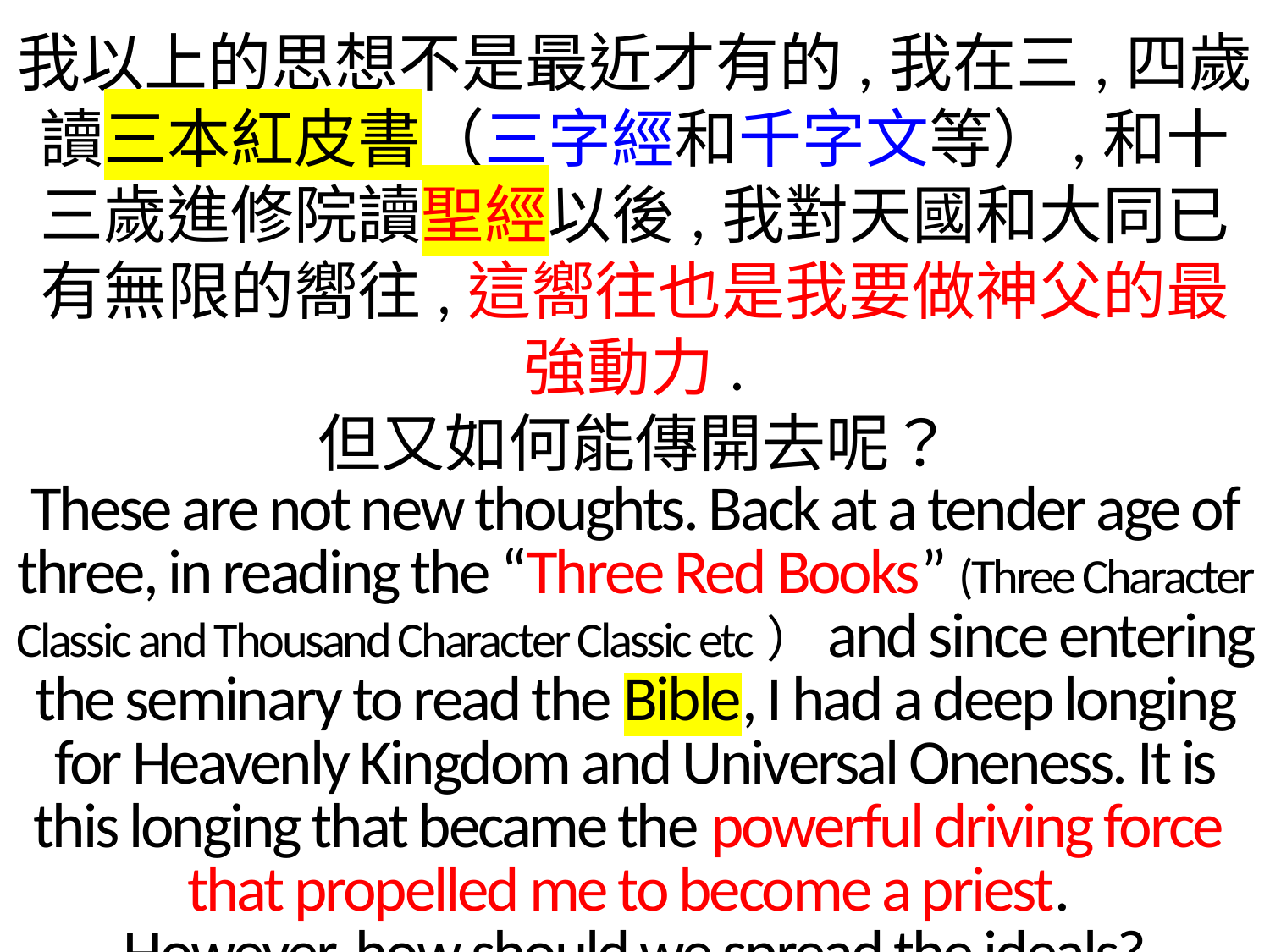

我以上的思想不是最近才有的,我在三,四歲讀三本紅皮書（三字經和千字文等）,和十三歲進修院讀聖經以後,我對天國和大同已有無限的嚮往,這嚮往也是我要做神父的最強動力.
但又如何能傳開去呢？
These are not new thoughts. Back at a tender age of three, in reading the “Three Red Books” (Three Character Classic and Thousand Character Classic etc）and since entering the seminary to read the Bible, I had a deep longing for Heavenly Kingdom and Universal Oneness. It is this longing that became the powerful driving force
that propelled me to become a priest.
However, how should we spread the ideals?